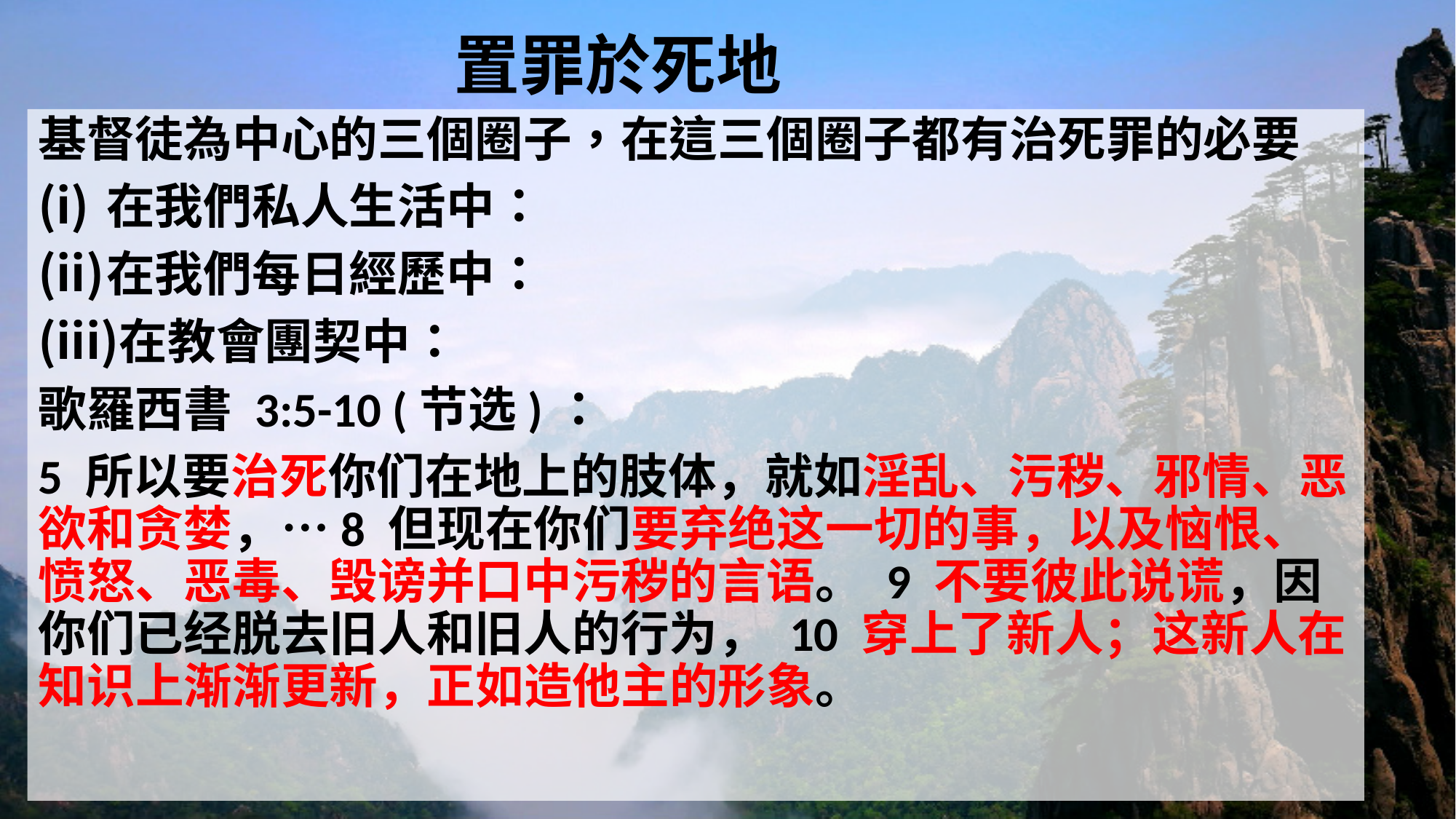

# 置罪於死地
基督徒為中心的三個圈子，在這三個圈子都有治死罪的必要
在我們私人生活中：
在我們每日經歷中：
在教會團契中：
歌羅西書 3:5-10 (节选)：
5 所以要治死你们在地上的肢体，就如淫乱、污秽、邪情、恶欲和贪婪，…8 但现在你们要弃绝这一切的事，以及恼恨、愤怒、恶毒、毁谤并口中污秽的言语。 9 不要彼此说谎，因你们已经脱去旧人和旧人的行为， 10 穿上了新人；这新人在知识上渐渐更新，正如造他主的形象。